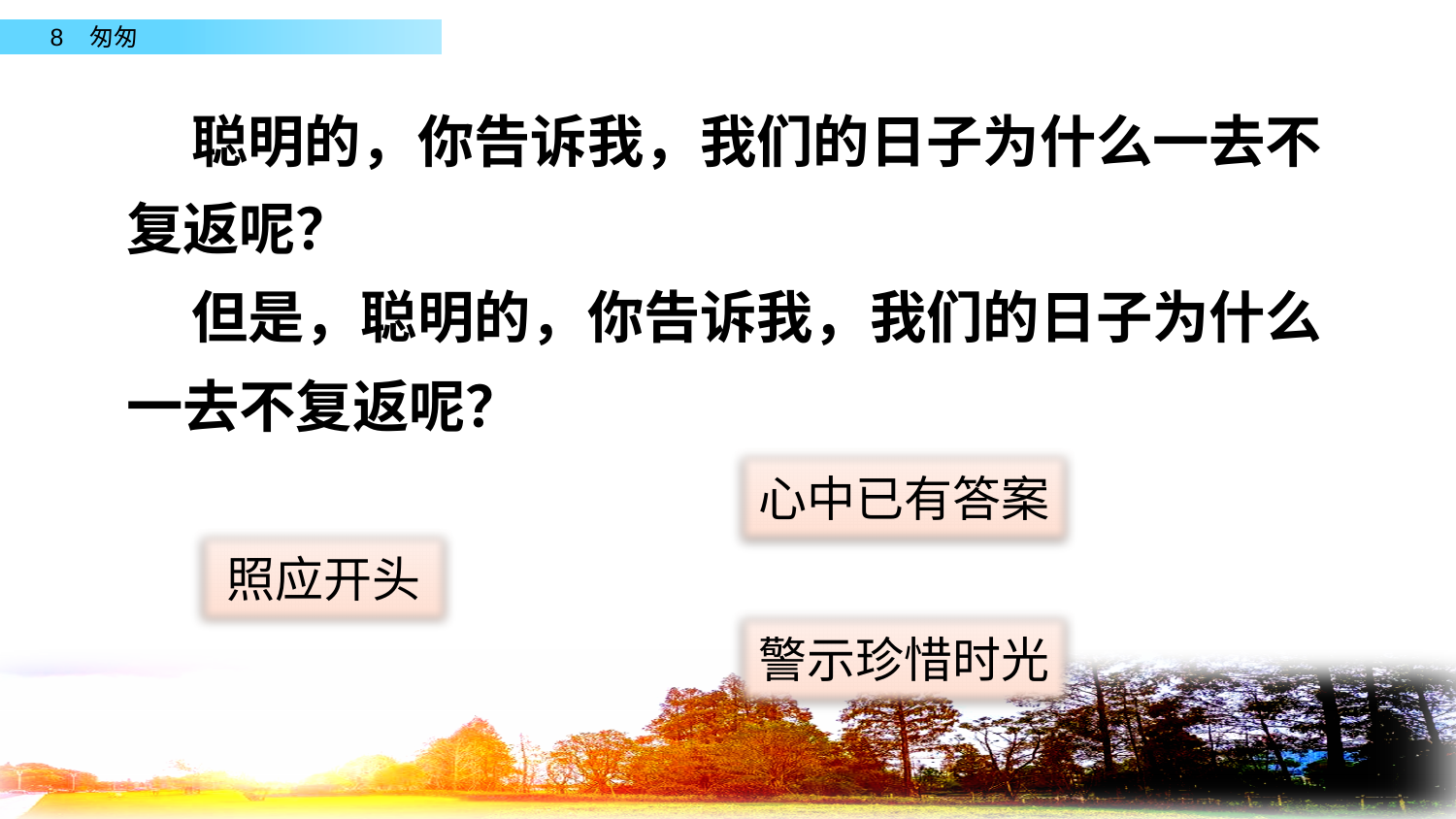

聪明的，你告诉我，我们的日子为什么一去不复返呢？
    但是，聪明的，你告诉我，我们的日子为什么一去不复返呢？
心中已有答案
照应开头
警示珍惜时光